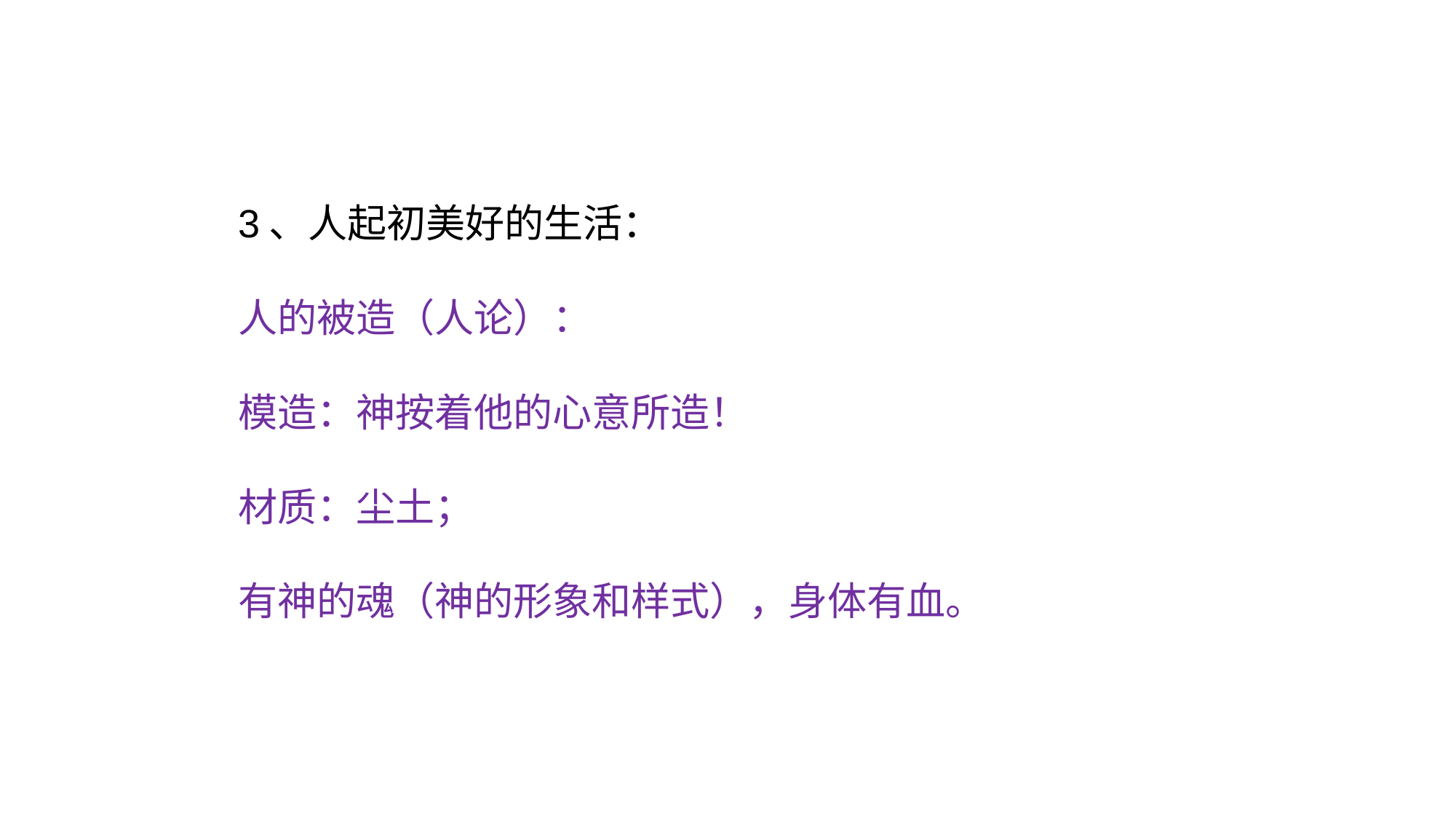

# 3、人起初美好的生活： 人的被造（人论）： 模造：神按着他的心意所造！ 材质：尘土； 有神的魂（神的形象和样式），身体有血。